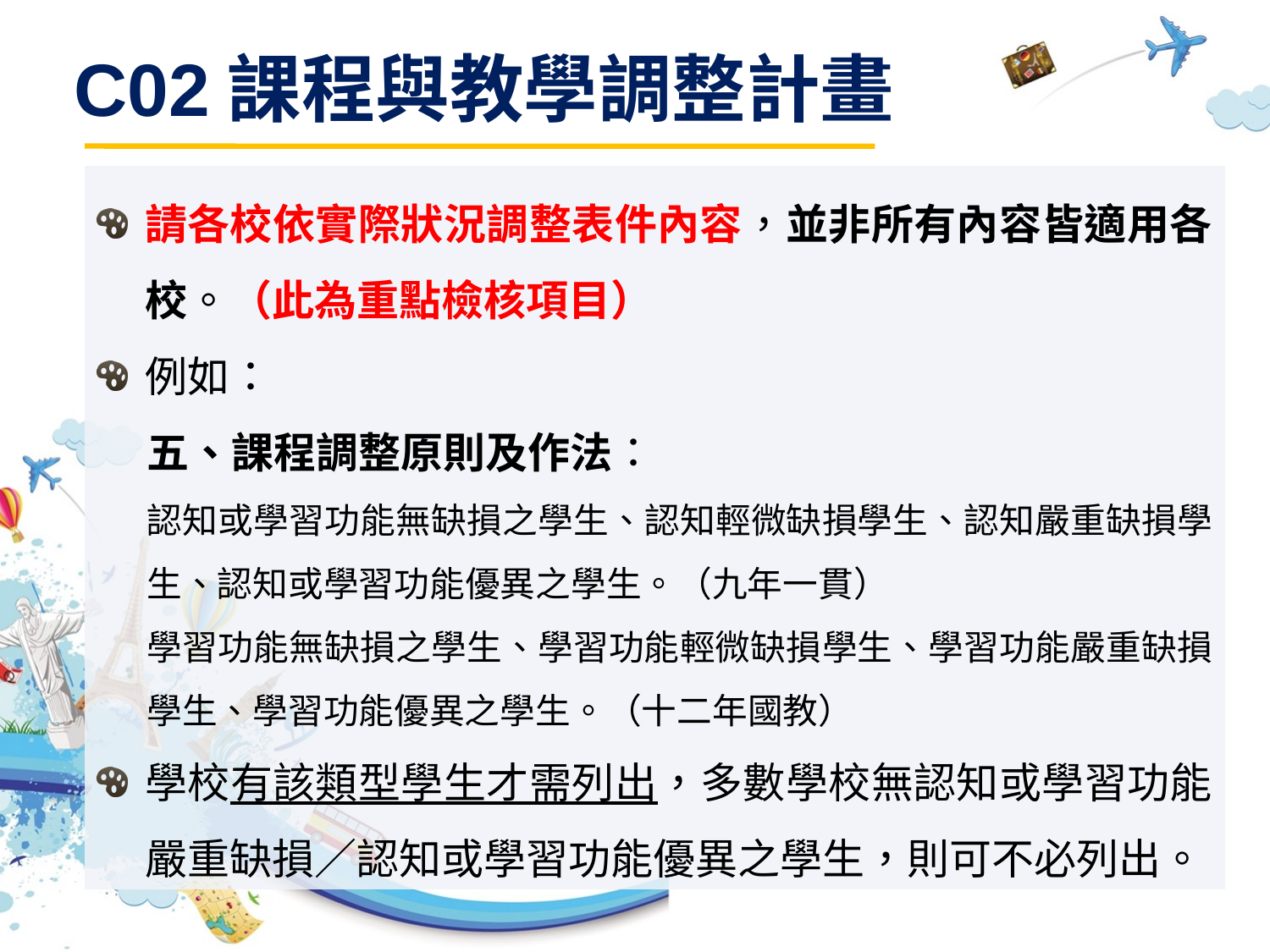

C02課程與教學調整計畫
請各校依實際狀況調整表件內容，並非所有內容皆適用各校。（此為重點檢核項目）
例如：
五、課程調整原則及作法：
認知或學習功能無缺損之學生、認知輕微缺損學生、認知嚴重缺損學生、認知或學習功能優異之學生。（九年一貫）
學習功能無缺損之學生、學習功能輕微缺損學生、學習功能嚴重缺損學生、學習功能優異之學生。（十二年國教）
學校有該類型學生才需列出，多數學校無認知或學習功能嚴重缺損／認知或學習功能優異之學生，則可不必列出。